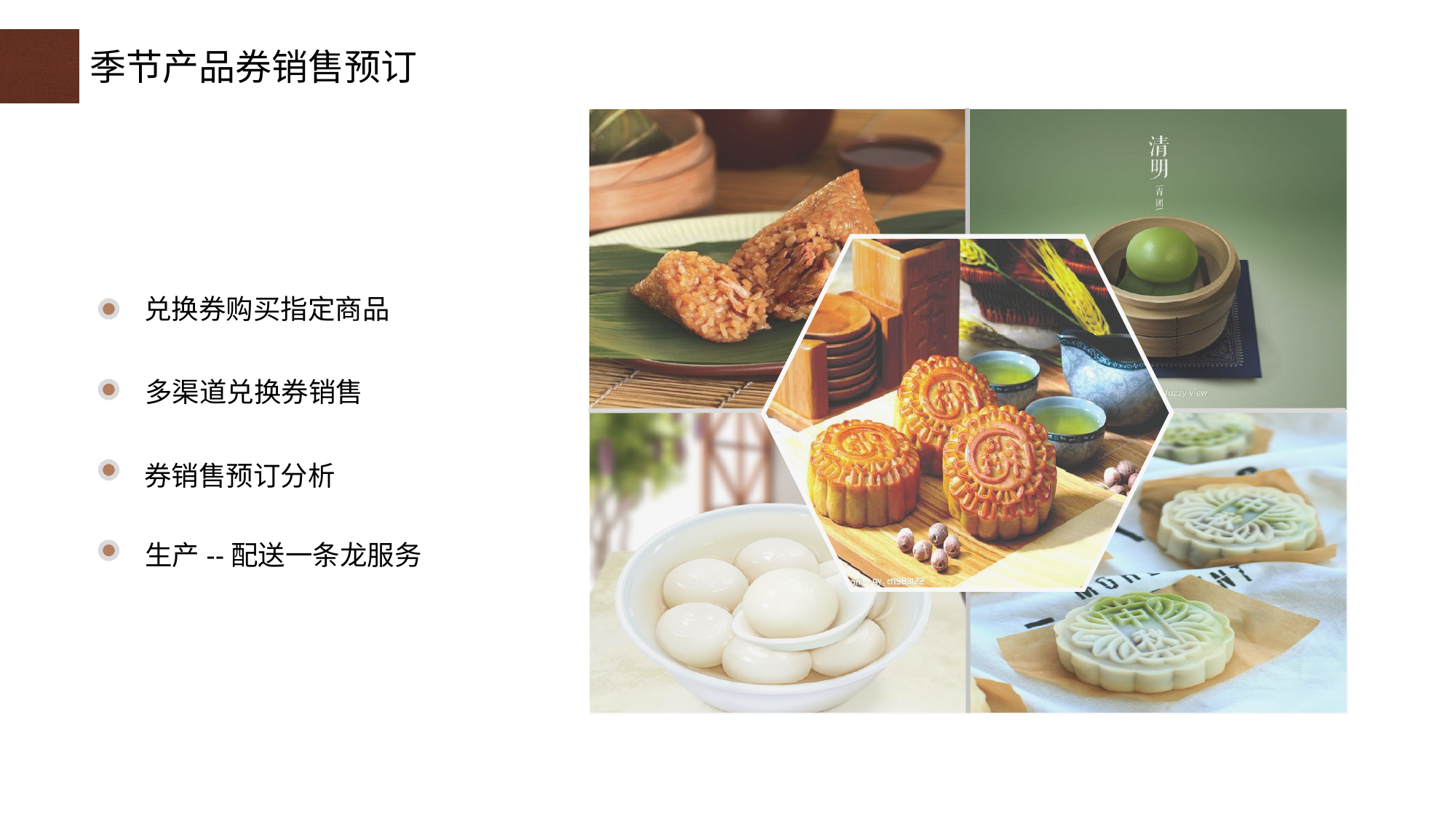

季节产品券销售预订

兑换券购买指定商品

多渠道兑换券销售

券销售预订分析

生产--配送一条龙服务